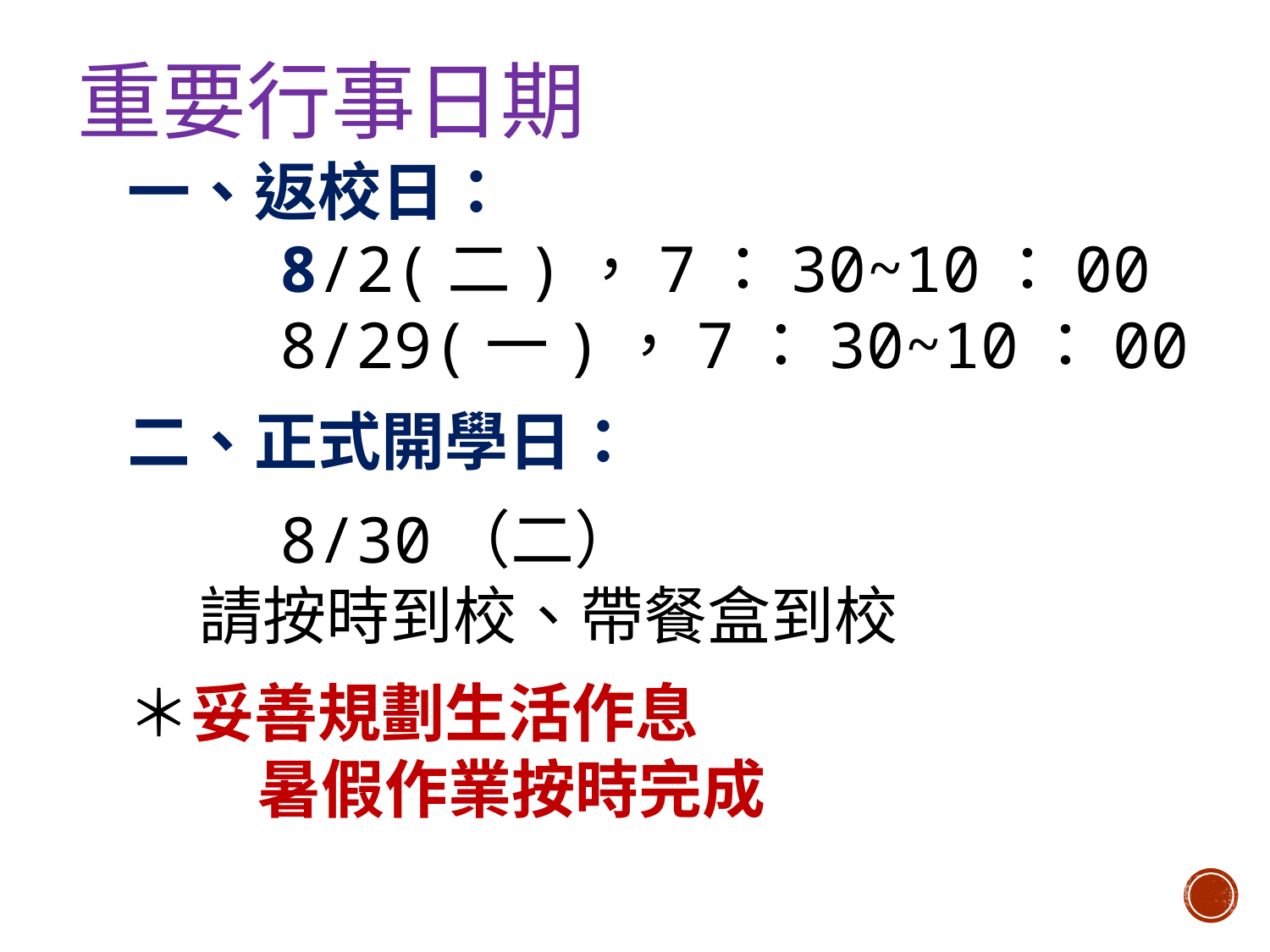

# 重要行事日期
一、返校日：
    8/2(二)，7：30~10：00
    8/29(一)，7：30~10：00
二、正式開學日：
    8/30（二）
    請按時到校、帶餐盒到校
＊妥善規劃生活作息
        暑假作業按時完成